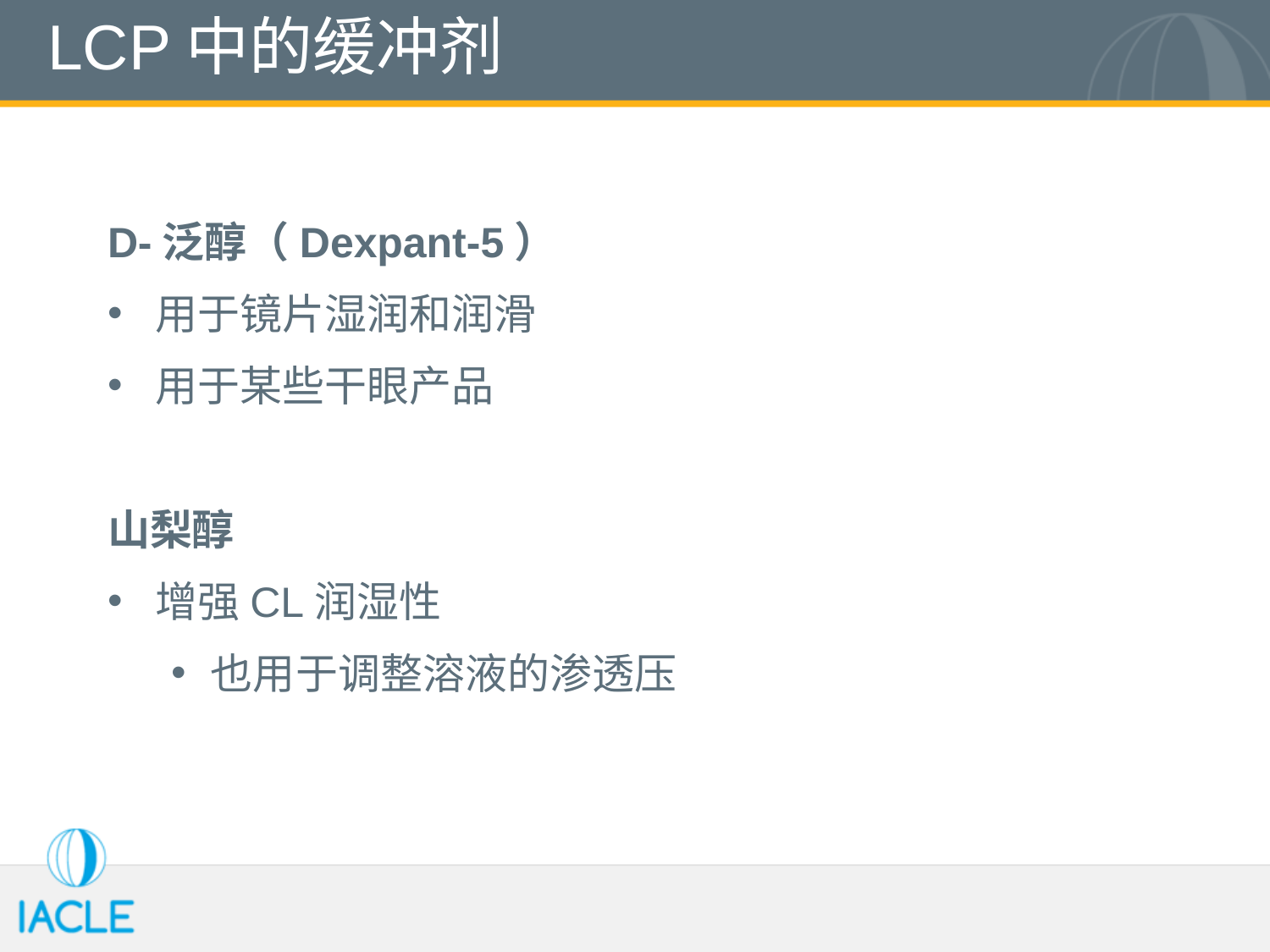

# LCP中的缓冲剂
D-泛醇（Dexpant-5）
用于镜片湿润和润滑
用于某些干眼产品

山梨醇
增强CL润湿性
也用于调整溶液的渗透压